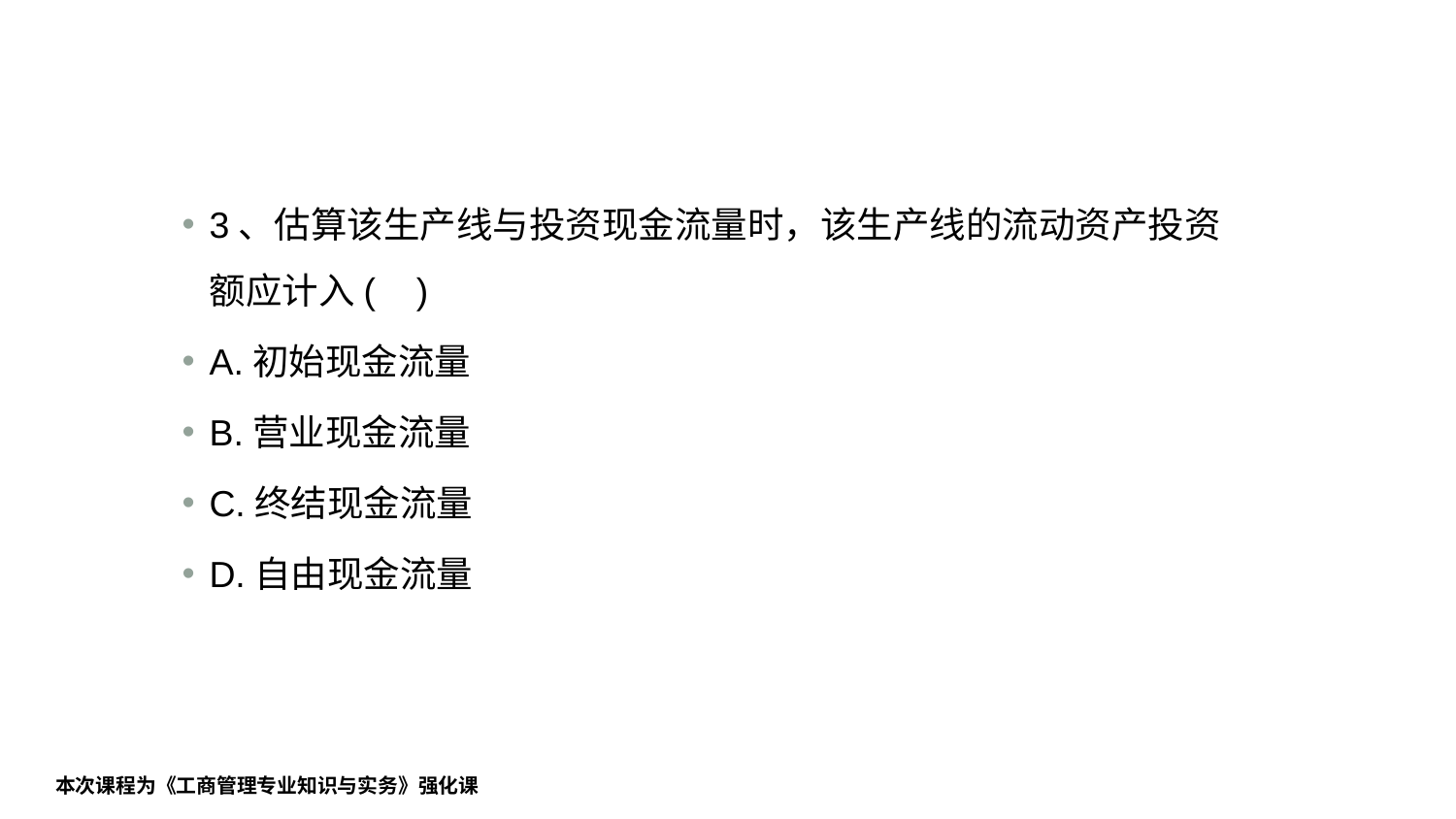

#
3、估算该生产线与投资现金流量时，该生产线的流动资产投资额应计入(    )
A.初始现金流量
B.营业现金流量
C.终结现金流量
D.自由现金流量